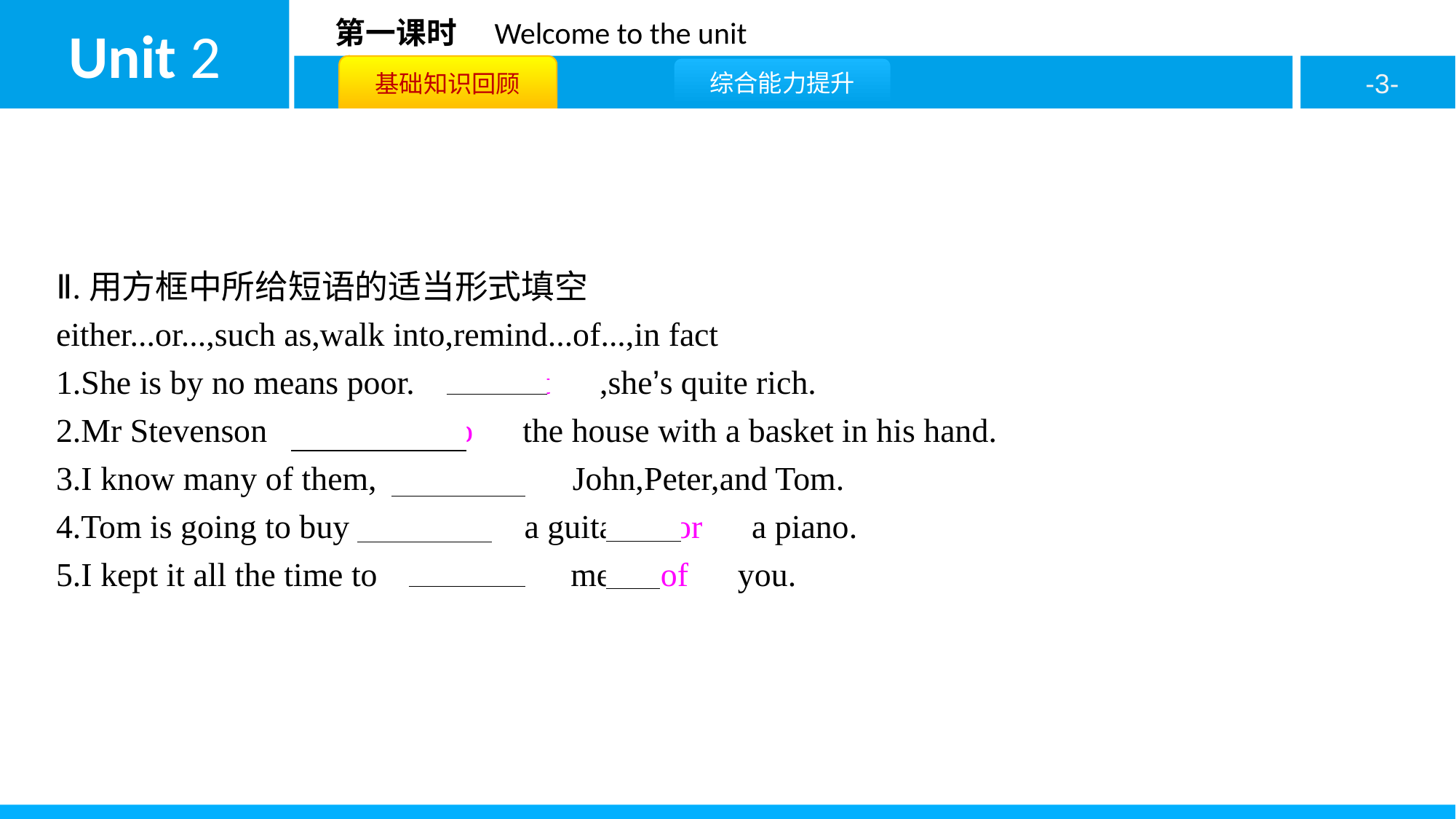

Ⅱ.用方框中所给短语的适当形式填空
either...or...,such as,walk into,remind...of...,in fact
1.She is by no means poor.　In fact　,she’s quite rich.
2.Mr Stevenson　walked into　the house with a basket in his hand.
3.I know many of them,　such as　John,Peter,and Tom.
4.Tom is going to buy　either　a guitar　or　a piano.
5.I kept it all the time to　remind　me　of　you.